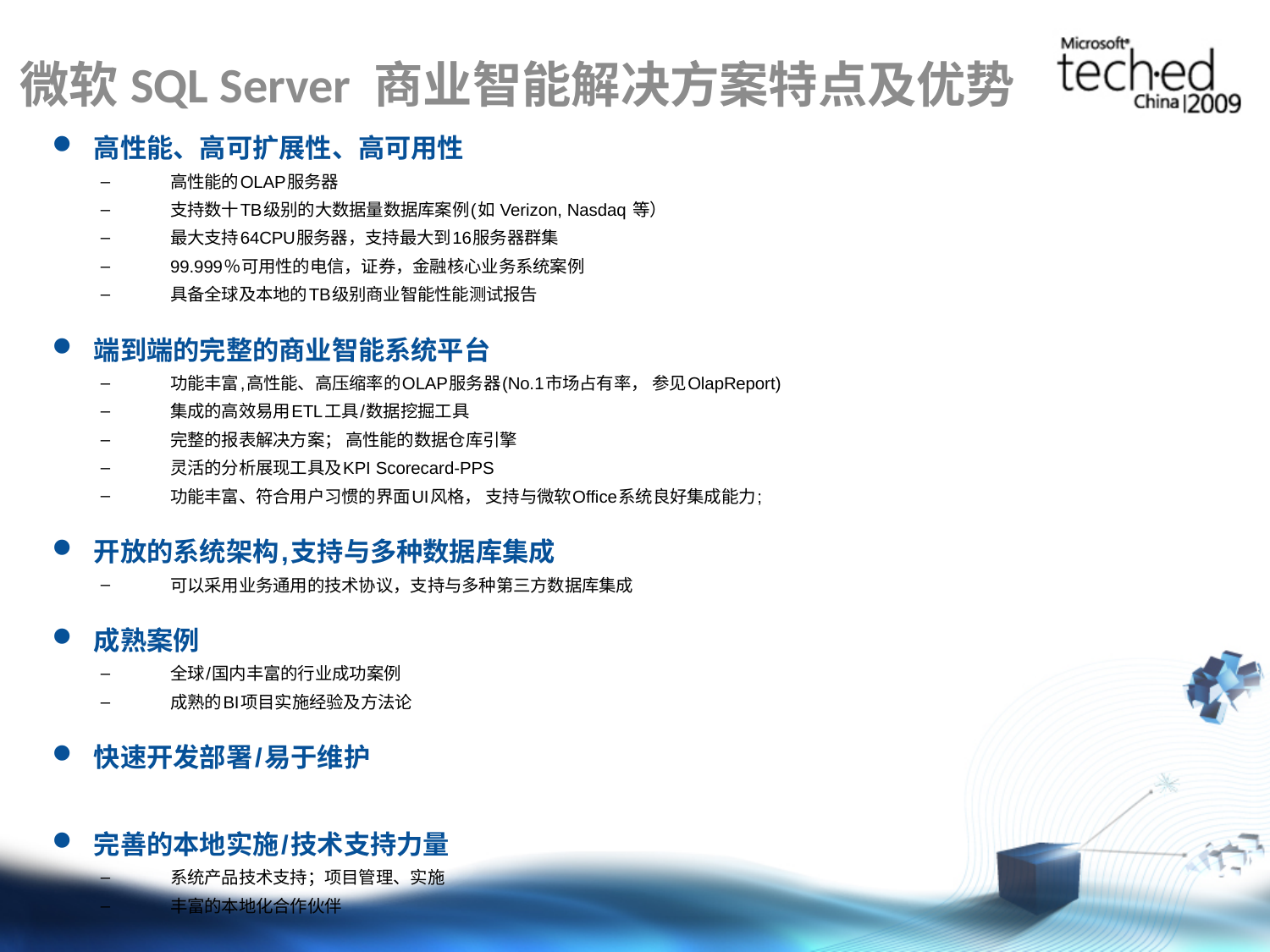

# 微软SQL Server 商业智能解决方案特点及优势
高性能、高可扩展性、高可用性
高性能的OLAP服务器
支持数十TB级别的大数据量数据库案例(如 Verizon, Nasdaq 等）
最大支持64CPU服务器，支持最大到16服务器群集
99.999％可用性的电信，证券，金融核心业务系统案例
具备全球及本地的TB级别商业智能性能测试报告

端到端的完整的商业智能系统平台
功能丰富,高性能、高压缩率的OLAP服务器(No.1市场占有率， 参见OlapReport)
集成的高效易用ETL工具/数据挖掘工具
完整的报表解决方案； 高性能的数据仓库引擎
灵活的分析展现工具及KPI Scorecard-PPS
功能丰富、符合用户习惯的界面UI风格， 支持与微软Office系统良好集成能力;

开放的系统架构,支持与多种数据库集成
可以采用业务通用的技术协议，支持与多种第三方数据库集成

成熟案例
全球/国内丰富的行业成功案例
成熟的BI项目实施经验及方法论

快速开发部署/易于维护

完善的本地实施/技术支持力量
系统产品技术支持；项目管理、实施
丰富的本地化合作伙伴